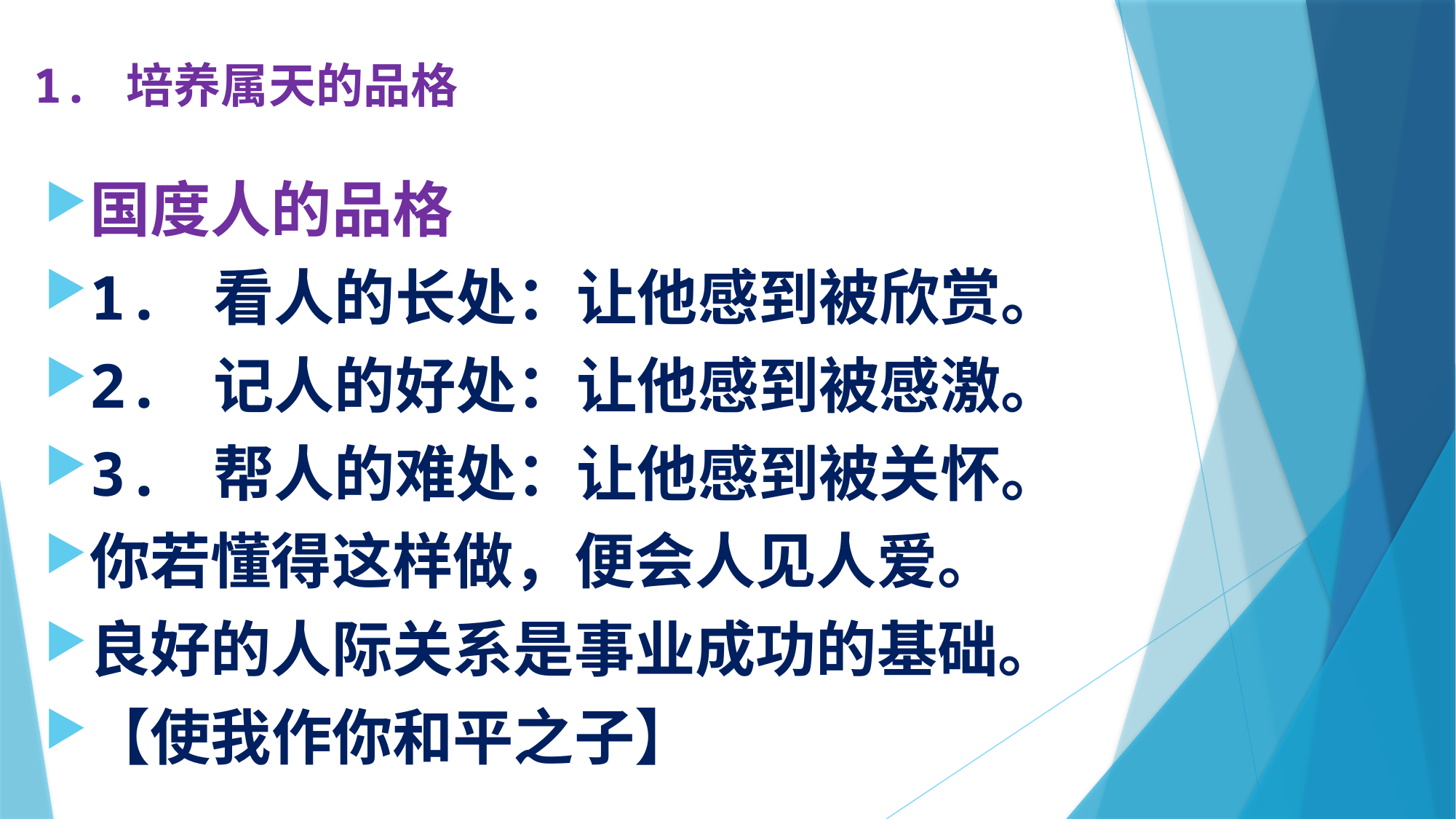

# 1. 培养属天的品格
国度人的品格
1. 看人的长处：让他感到被欣赏。
2. 记人的好处：让他感到被感激。
3. 帮人的难处：让他感到被关怀。
你若懂得这样做，便会人见人爱。
良好的人际关系是事业成功的基础。
【使我作你和平之子】